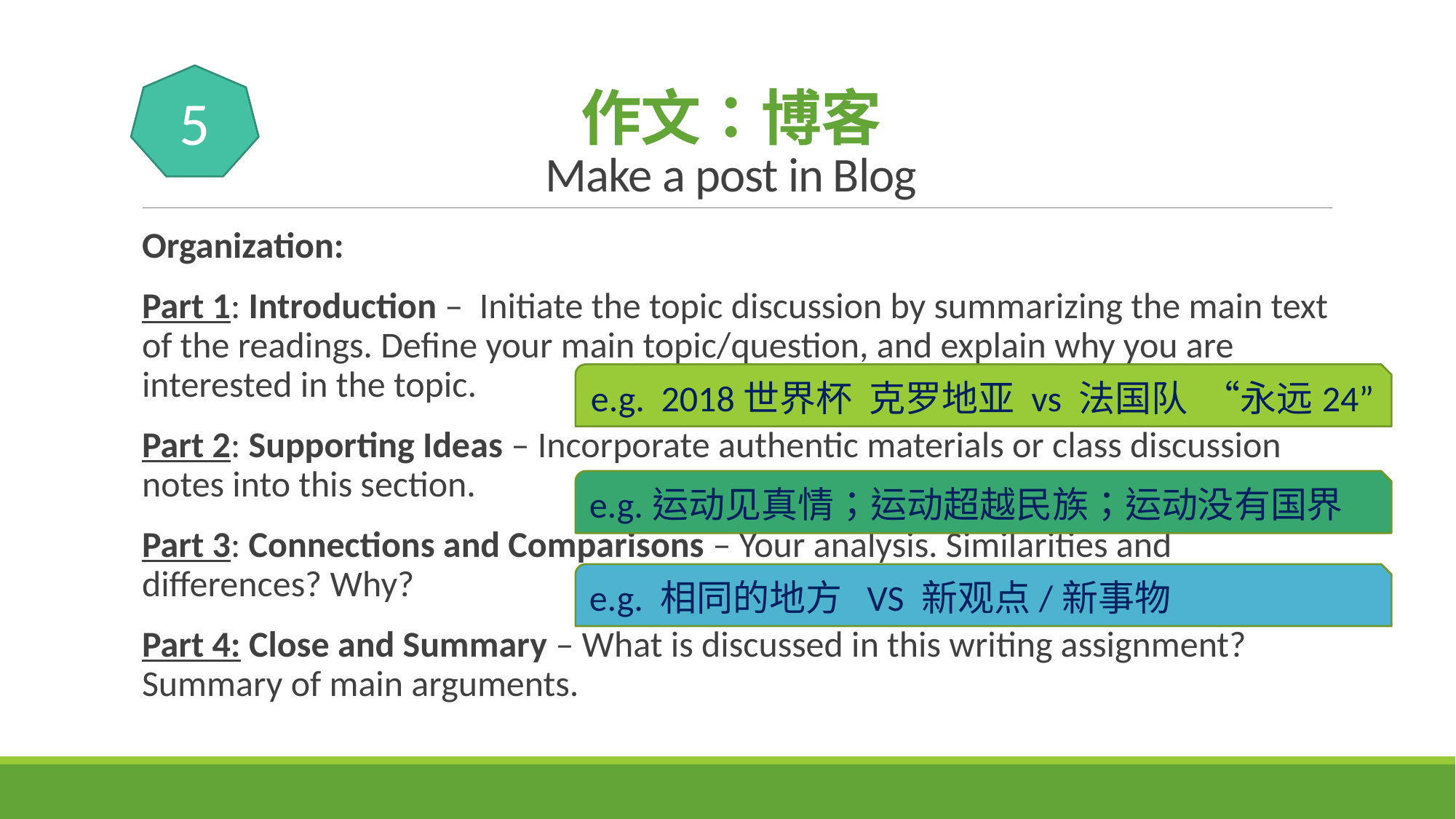

# 作文：博客 Make a post in Blog
5
Organization:
Part 1: Introduction –  Initiate the topic discussion by summarizing the main text of the readings. Define your main topic/question, and explain why you are interested in the topic.
Part 2: Supporting Ideas – Incorporate authentic materials or class discussion notes into this section.
Part 3: Connections and Comparisons – Your analysis. Similarities and differences? Why?
Part 4: Close and Summary – What is discussed in this writing assignment?  Summary of main arguments.
e.g.  2018世界杯  克罗地亚 vs 法国队  “永远24”
e.g.运动见真情；运动超越民族；运动没有国界
e.g. 相同的地方  VS 新观点/新事物